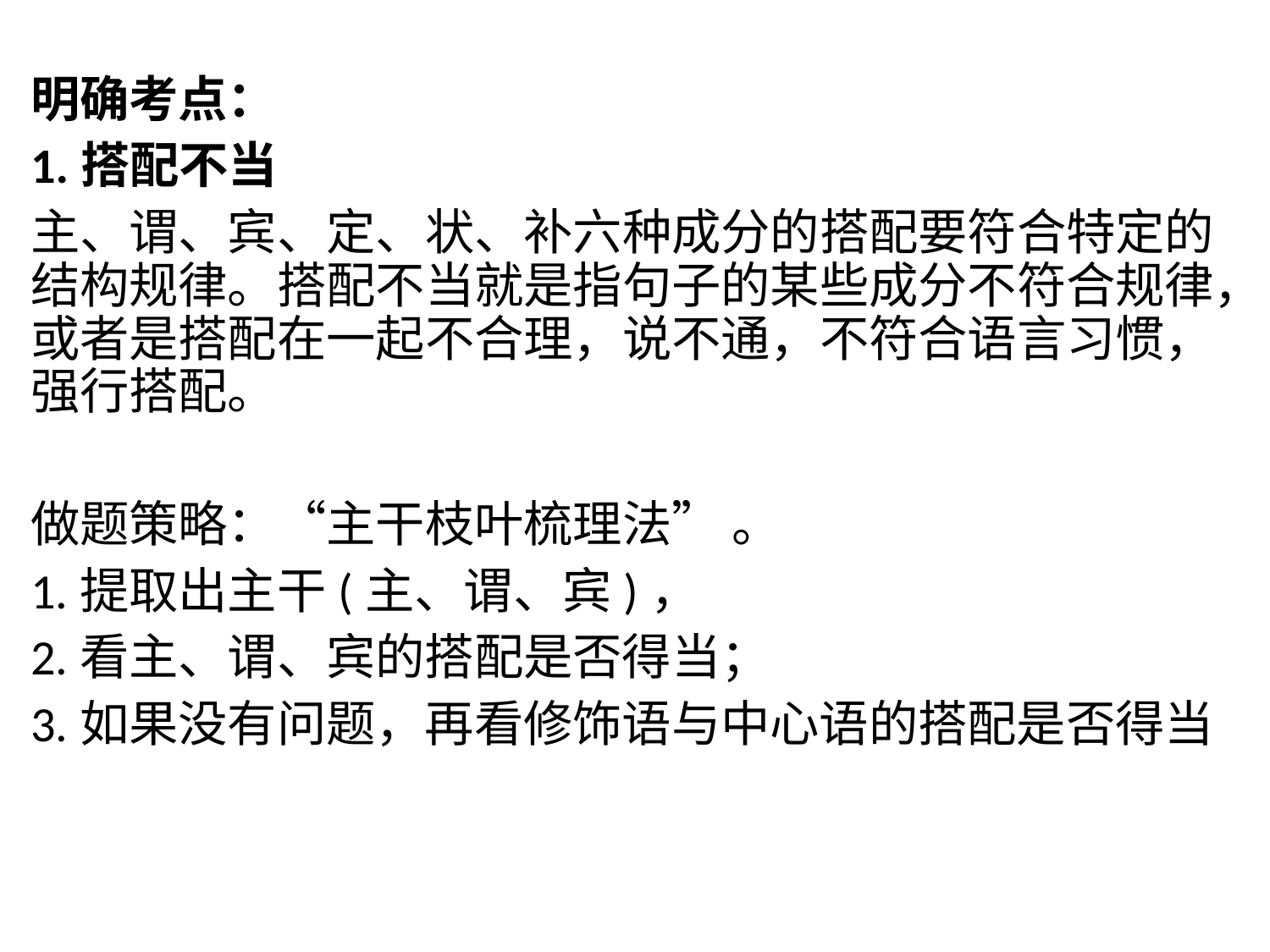

明确考点：
1.搭配不当
主、谓、宾、定、状、补六种成分的搭配要符合特定的结构规律。搭配不当就是指句子的某些成分不符合规律，或者是搭配在一起不合理，说不通，不符合语言习惯，强行搭配。

做题策略：“主干枝叶梳理法” 。
1.提取出主干(主、谓、宾)，
2.看主、谓、宾的搭配是否得当；
3.如果没有问题，再看修饰语与中心语的搭配是否得当